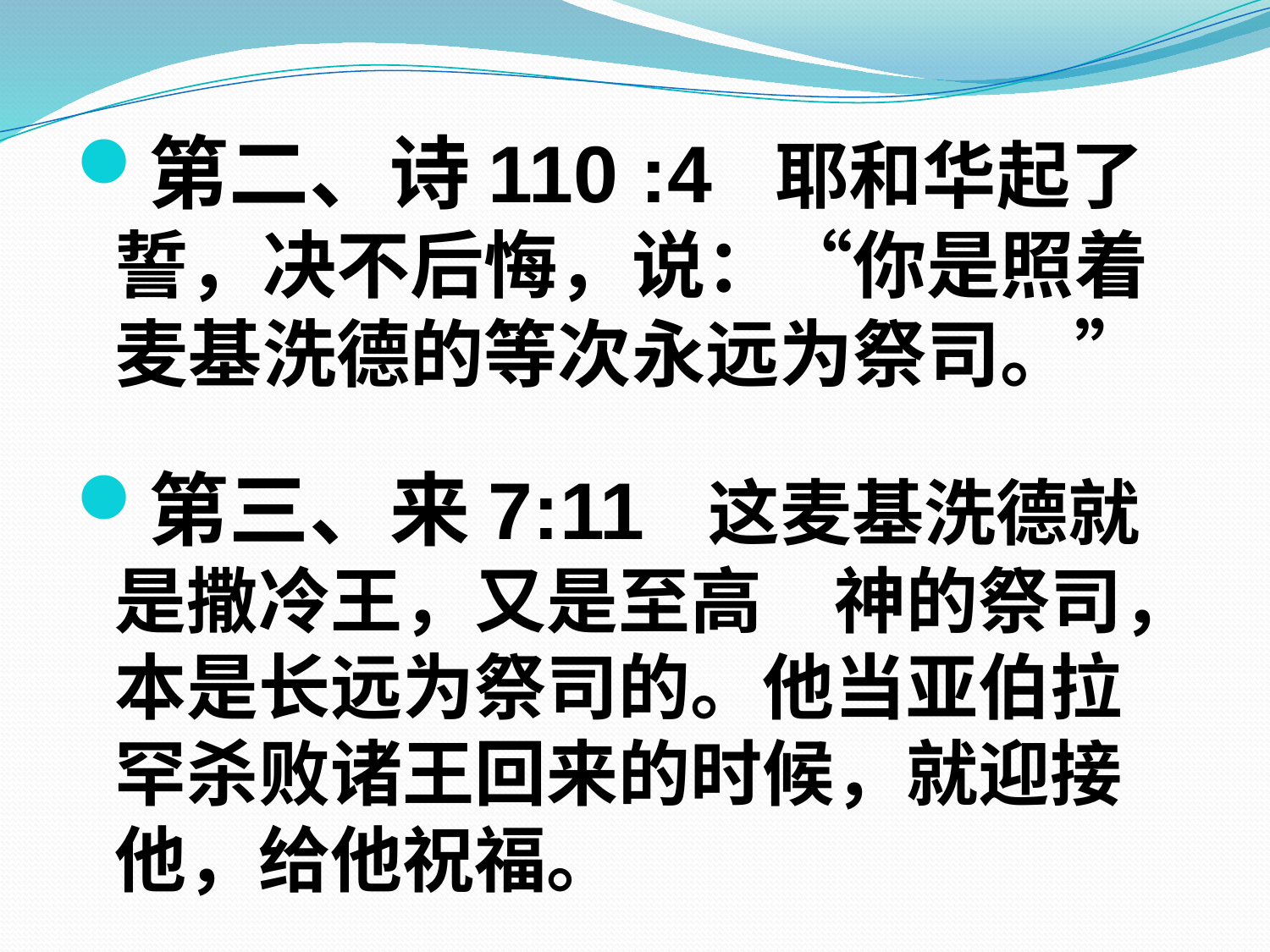

第二、诗110 :4  耶和华起了誓，决不后悔，说：“你是照着麦基洗德的等次永远为祭司。”

第三、来7:11  这麦基洗德就是撒冷王，又是至高　神的祭司，本是长远为祭司的。他当亚伯拉罕杀败诸王回来的时候，就迎接他，给他祝福。